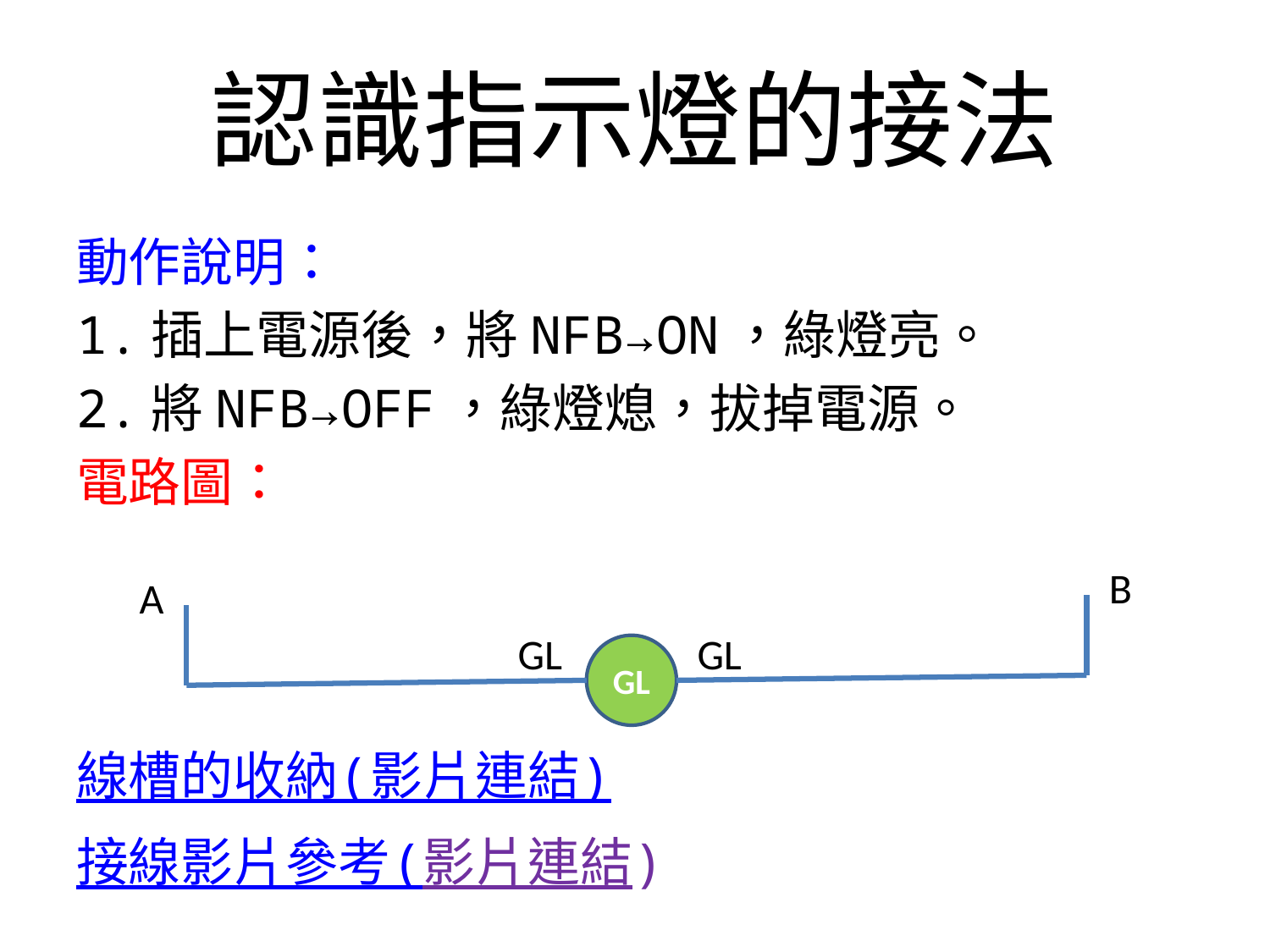

# 認識指示燈的接法
動作說明：
1.插上電源後，將NFB→ON，綠燈亮。
2.將NFB→OFF，綠燈熄，拔掉電源。
電路圖：

線槽的收納(影片連結)
接線影片參考(影片連結)
B
A
GL
GL
GL